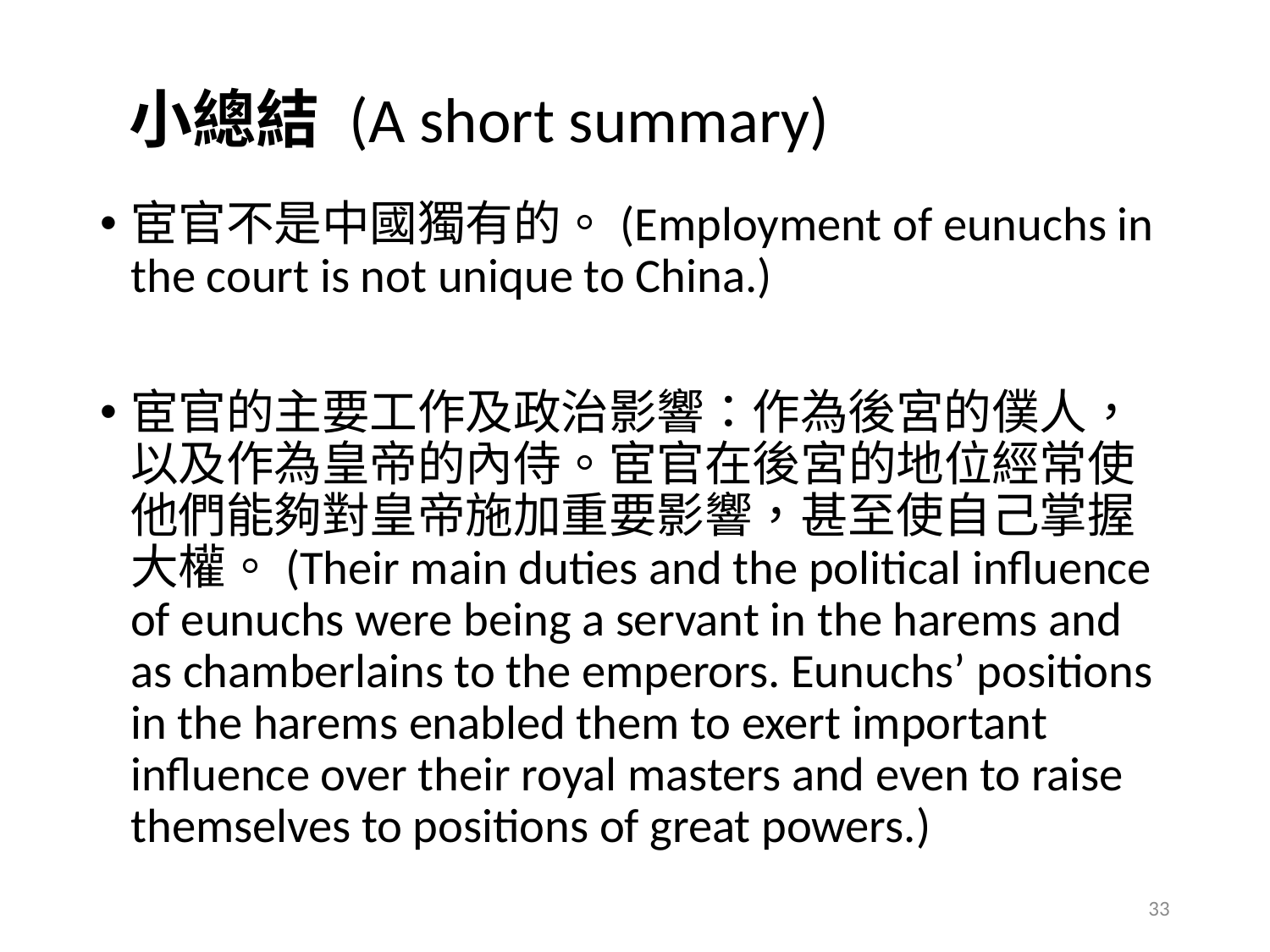

# 小總結 (A short summary)
宦官不是中國獨有的。(Employment of eunuchs in the court is not unique to China.)

宦官的主要工作及政治影響：作為後宮的僕人，以及作為皇帝的內侍。宦官在後宮的地位經常使他們能夠對皇帝施加重要影響，甚至使自己掌握大權。(Their main duties and the political influence of eunuchs were being a servant in the harems and as chamberlains to the emperors. Eunuchs’ positions in the harems enabled them to exert important influence over their royal masters and even to raise themselves to positions of great powers.)

33